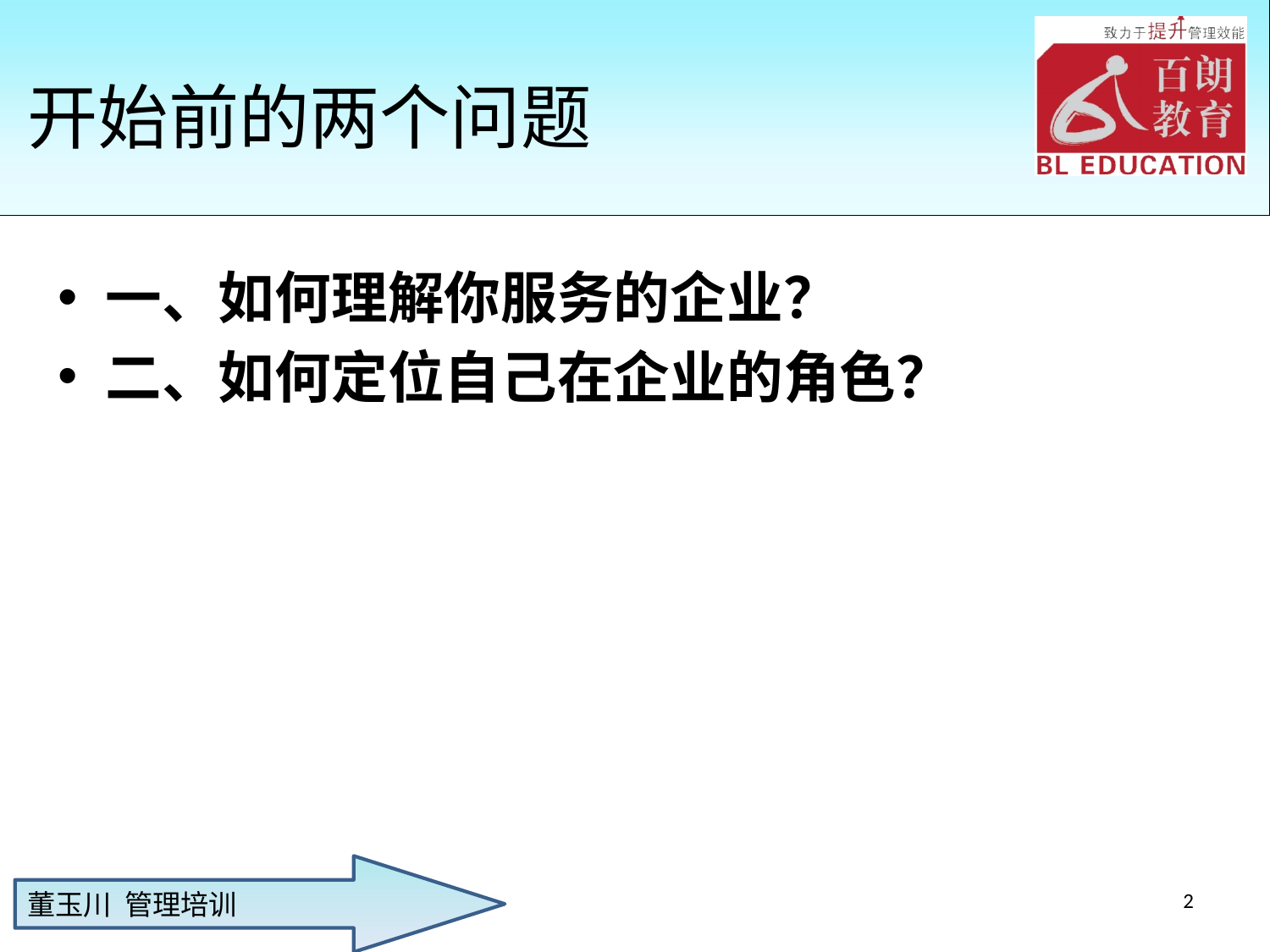

# 开始前的两个问题
一、如何理解你服务的企业？
二、如何定位自己在企业的角色？
2